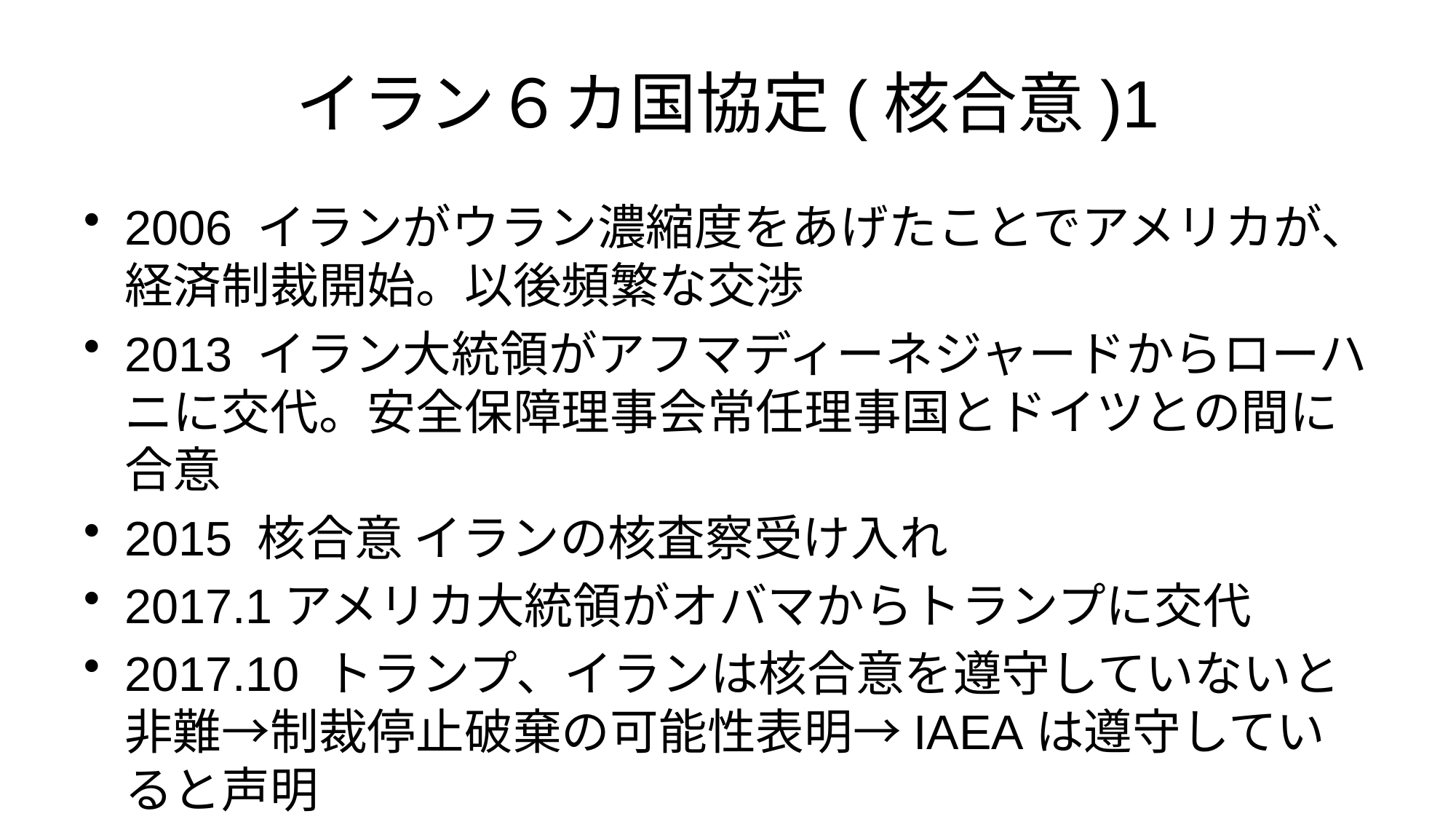

# イラン６カ国協定(核合意)1
2006 イランがウラン濃縮度をあげたことでアメリカが、経済制裁開始。以後頻繁な交渉
2013 イラン大統領がアフマディーネジャードからローハニに交代。安全保障理事会常任理事国とドイツとの間に合意
2015 核合意 イランの核査察受け入れ
2017.1アメリカ大統領がオバマからトランプに交代
2017.10 トランプ、イランは核合意を遵守していないと非難→制裁停止破棄の可能性表明→IAEAは遵守していると声明